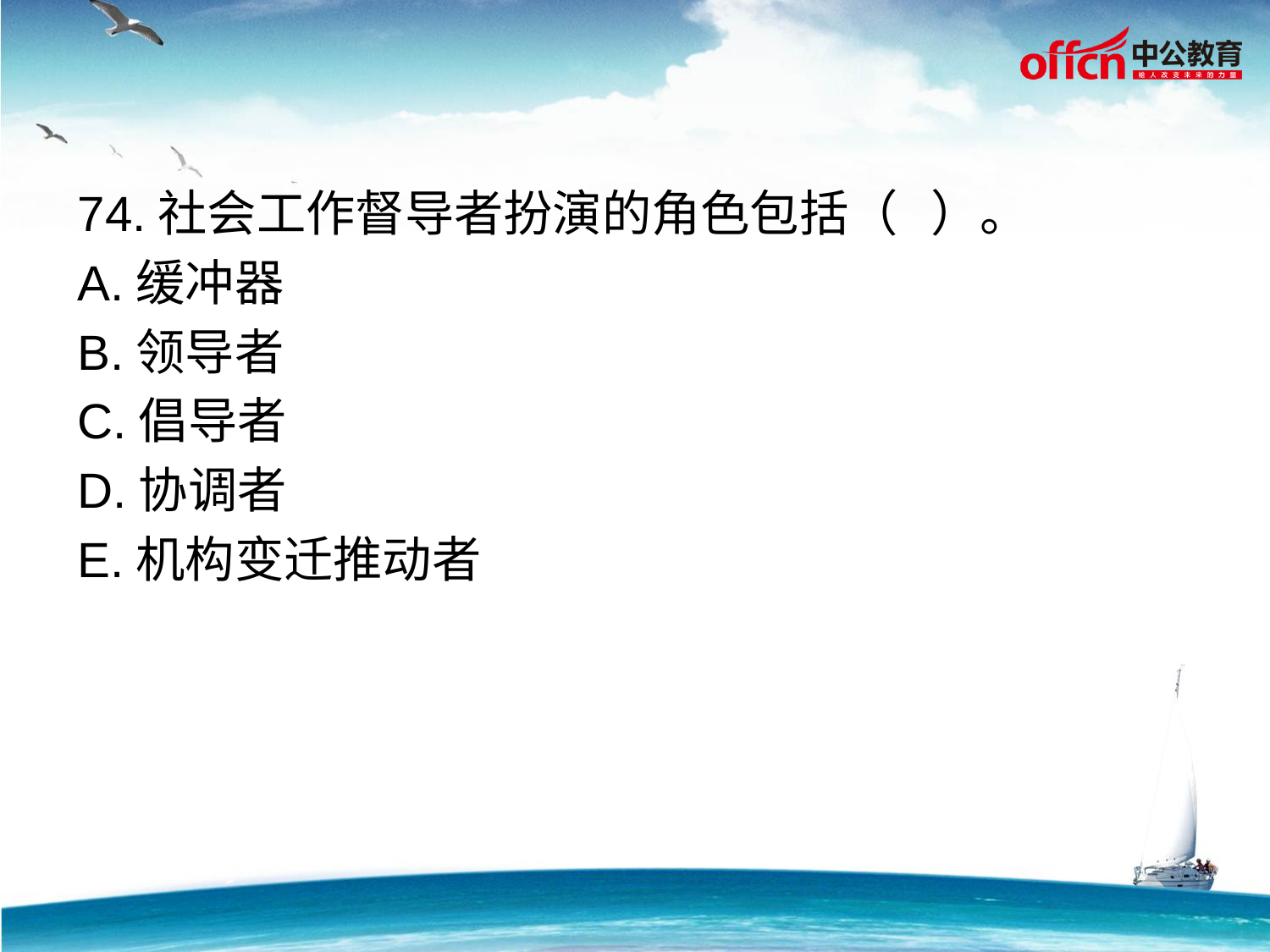

74.社会工作督导者扮演的角色包括（   ）。
A.缓冲器
B.领导者
C.倡导者
D.协调者
E.机构变迁推动者